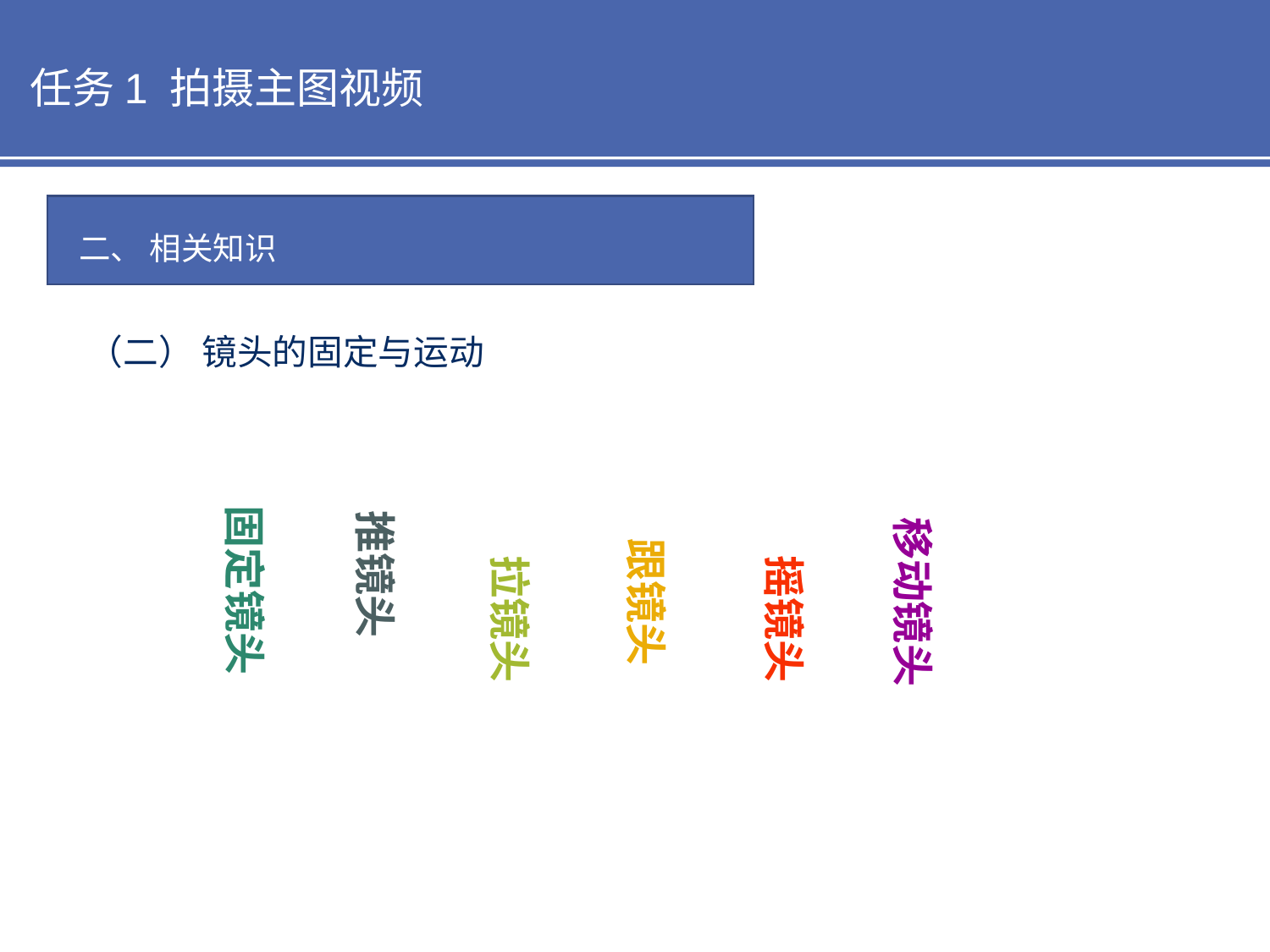

任务1 拍摄主图视频

二、 相关知识
（二） 镜头的固定与运动
推镜头
固定镜头
跟镜头
移动镜头
拉镜头
摇镜头